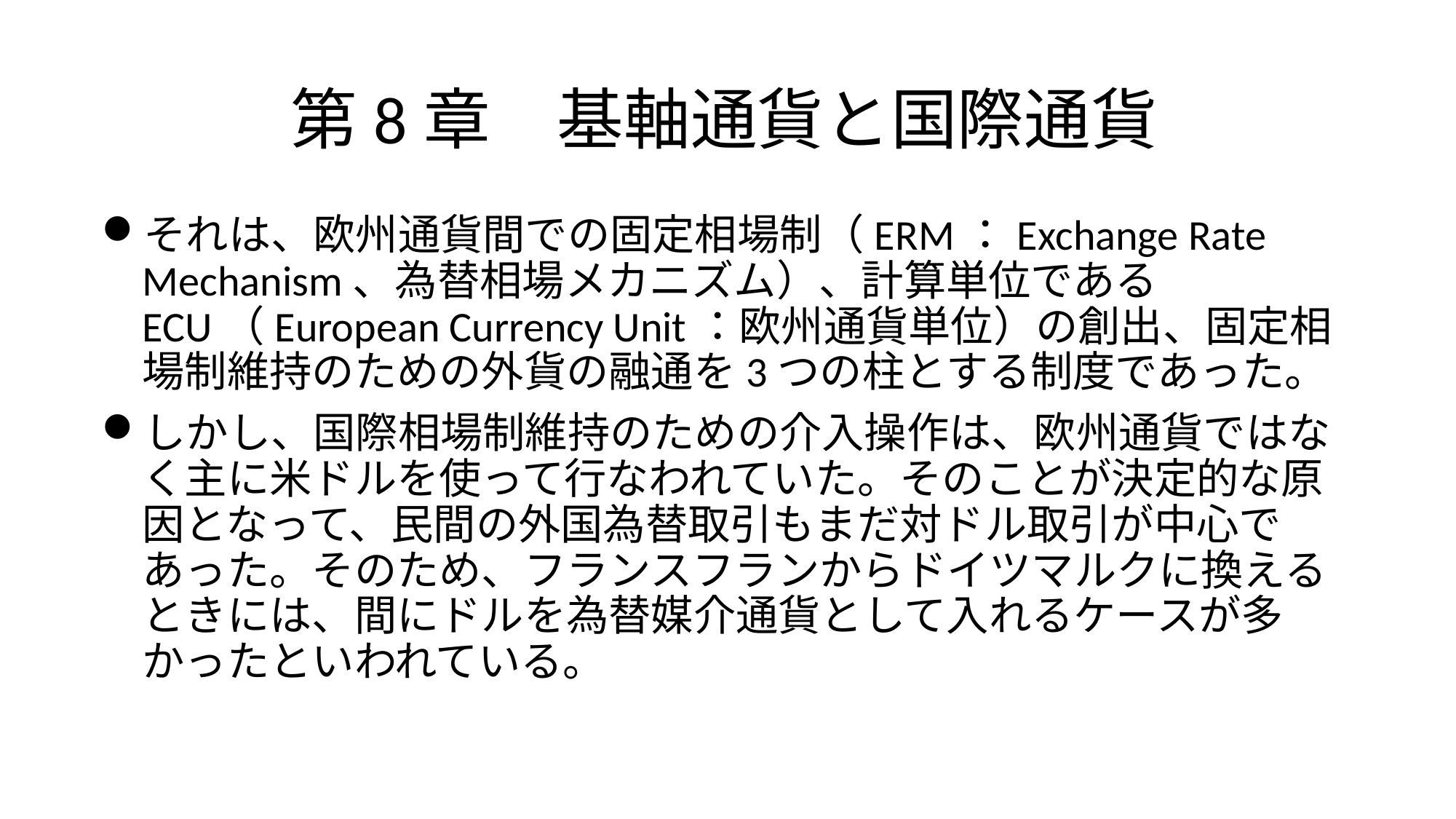

# 第8章　基軸通貨と国際通貨
それは、欧州通貨間での固定相場制（ERM：Exchange Rate Mechanism、為替相場メカニズム）、計算単位であるECU（European Currency Unit：欧州通貨単位）の創出、固定相場制維持のための外貨の融通を3つの柱とする制度であった。
しかし、国際相場制維持のための介入操作は、欧州通貨ではなく主に米ドルを使って行なわれていた。そのことが決定的な原因となって、民間の外国為替取引もまだ対ドル取引が中心であった。そのため、フランスフランからドイツマルクに換えるときには、間にドルを為替媒介通貨として入れるケースが多かったといわれている。